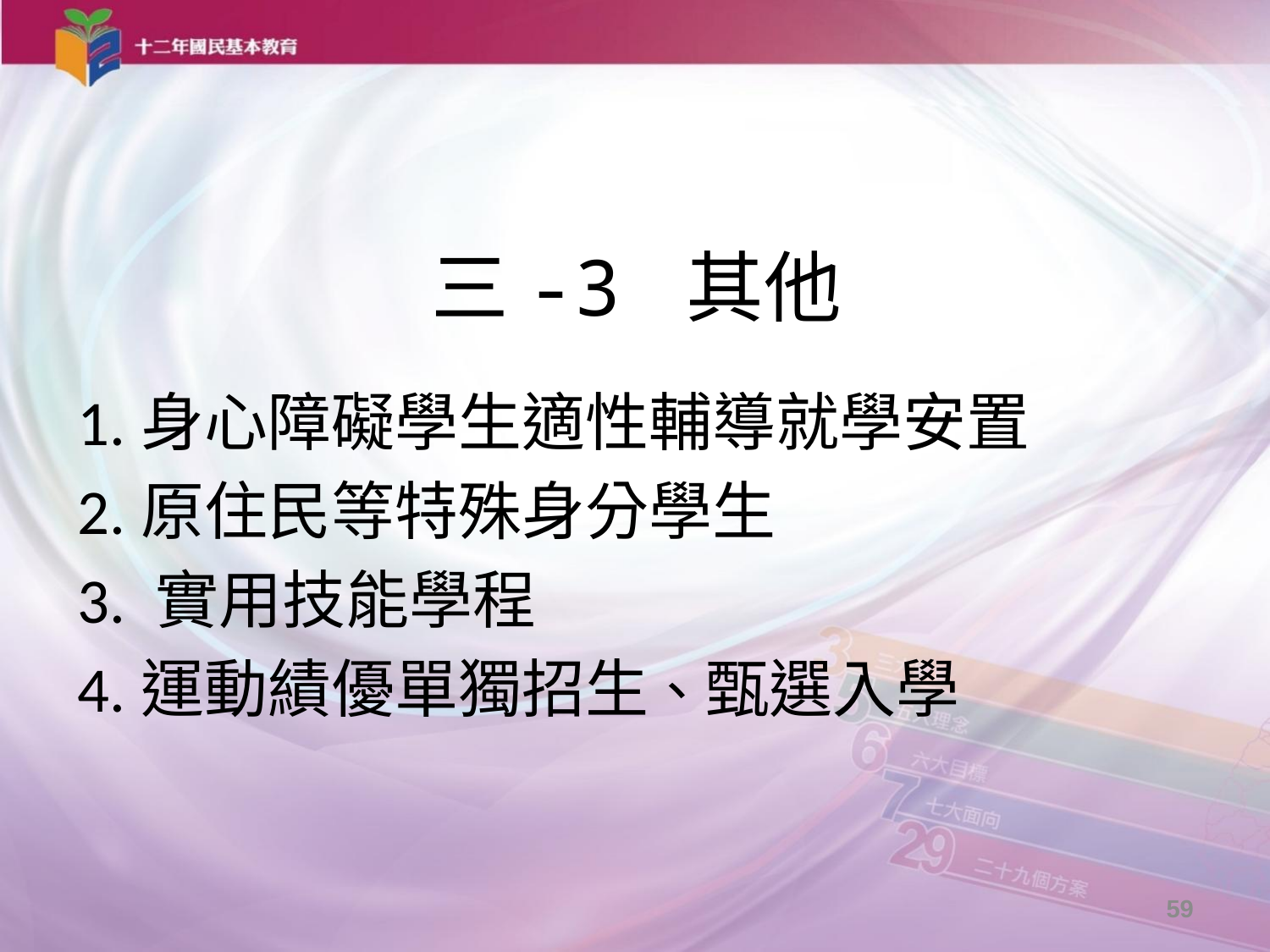

# 三-3 其他
1.身心障礙學生適性輔導就學安置
2.原住民等特殊身分學生
3. 實用技能學程
4.運動績優單獨招生、甄選入學
59